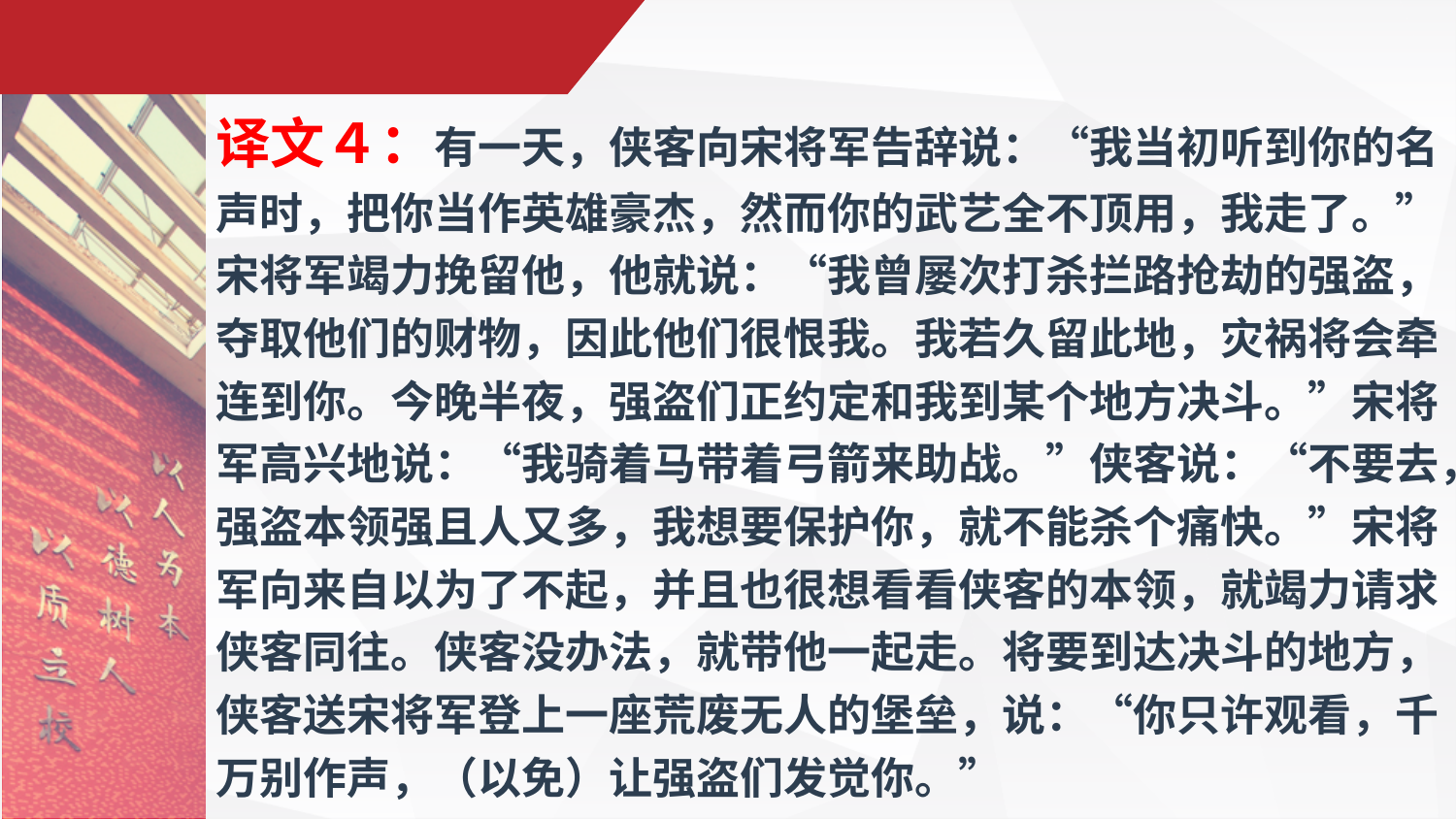

译文４：有一天，侠客向宋将军告辞说：“我当初听到你的名声时，把你当作英雄豪杰，然而你的武艺全不顶用，我走了。”宋将军竭力挽留他，他就说：“我曾屡次打杀拦路抢劫的强盗，夺取他们的财物，因此他们很恨我。我若久留此地，灾祸将会牵连到你。今晚半夜，强盗们正约定和我到某个地方决斗。”宋将军高兴地说：“我骑着马带着弓箭来助战。”侠客说：“不要去，强盗本领强且人又多，我想要保护你，就不能杀个痛快。”宋将军向来自以为了不起，并且也很想看看侠客的本领，就竭力请求侠客同往。侠客没办法，就带他一起走。将要到达决斗的地方，侠客送宋将军登上一座荒废无人的堡垒，说：“你只许观看，千万别作声，（以免）让强盗们发觉你。”